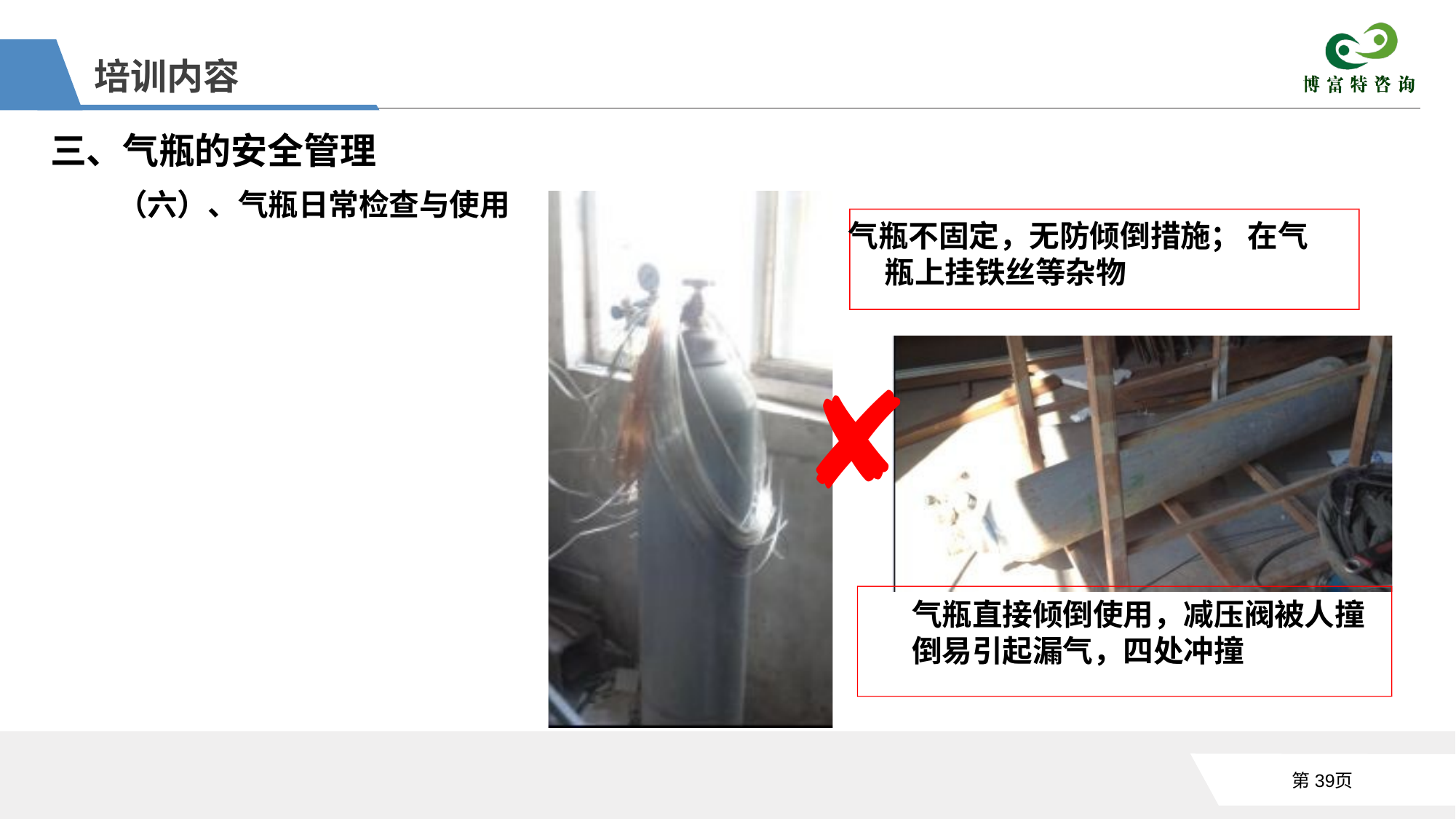

培训内容
三、气瓶的安全管理
（六）、气瓶日常检查与使用

气瓶不固定，无防倾倒措施； 在气瓶上挂铁丝等杂物

✘

气瓶直接倾倒使用，减压阀被人撞倒易引起漏气，四处冲撞